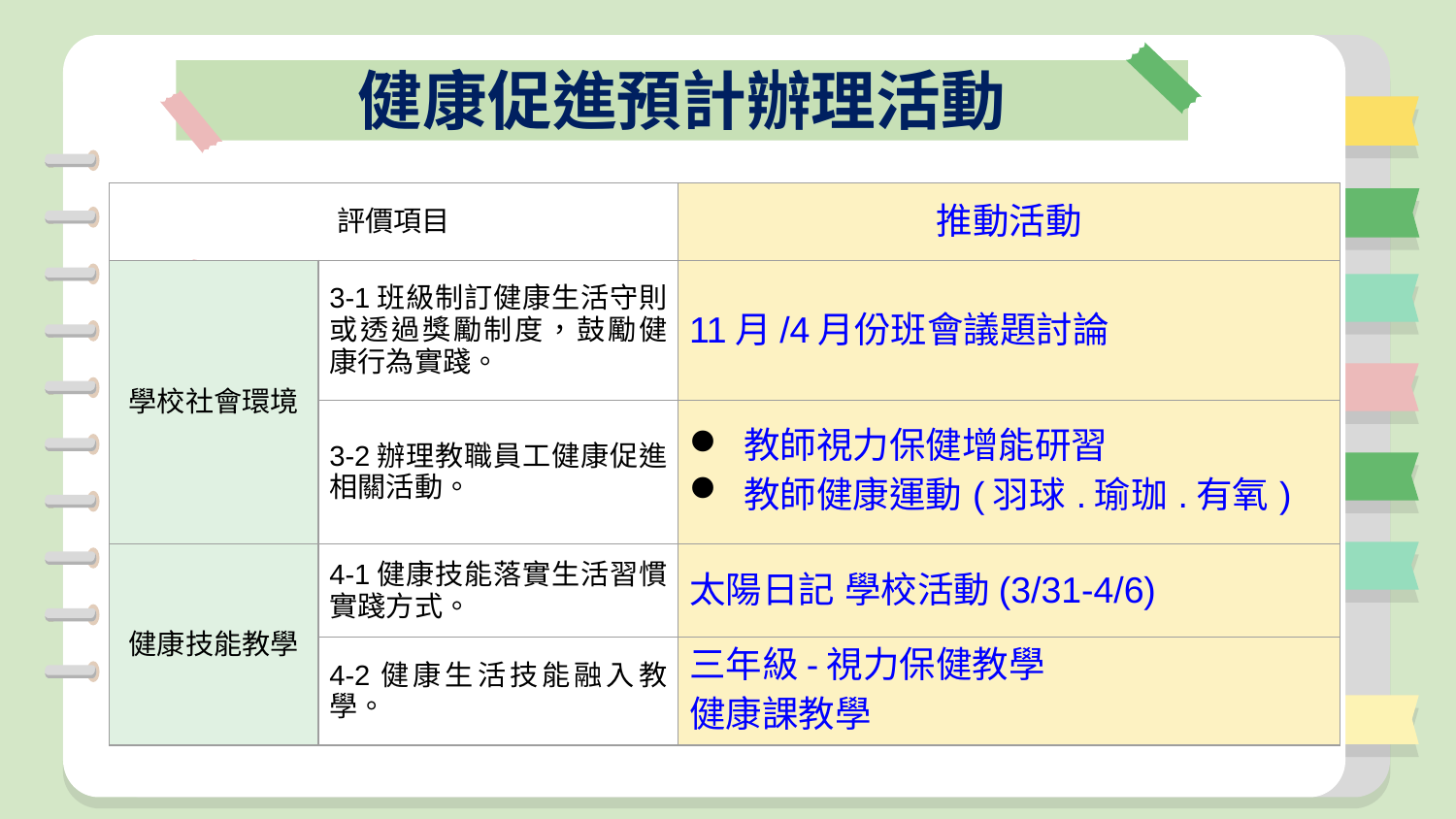

# 健康促進預計辦理活動

| 評價項目 |  | 推動活動 |
| --- | --- | --- |
| 學校社會環境 | 3-1班級制訂健康生活守則或透過獎勵制度，鼓勵健康行為實踐。 | 11月/4月份班會議題討論 |
|  | 3-2辦理教職員工健康促進相關活動。 | 教師視力保健增能研習 教師健康運動(羽球.瑜珈.有氧) |
| 健康技能教學 | 4-1健康技能落實生活習慣實踐方式。 | 太陽日記 學校活動(3/31-4/6) |
|  | 4-2健康生活技能融入教學。 | 三年級-視力保健教學 健康課教學 |